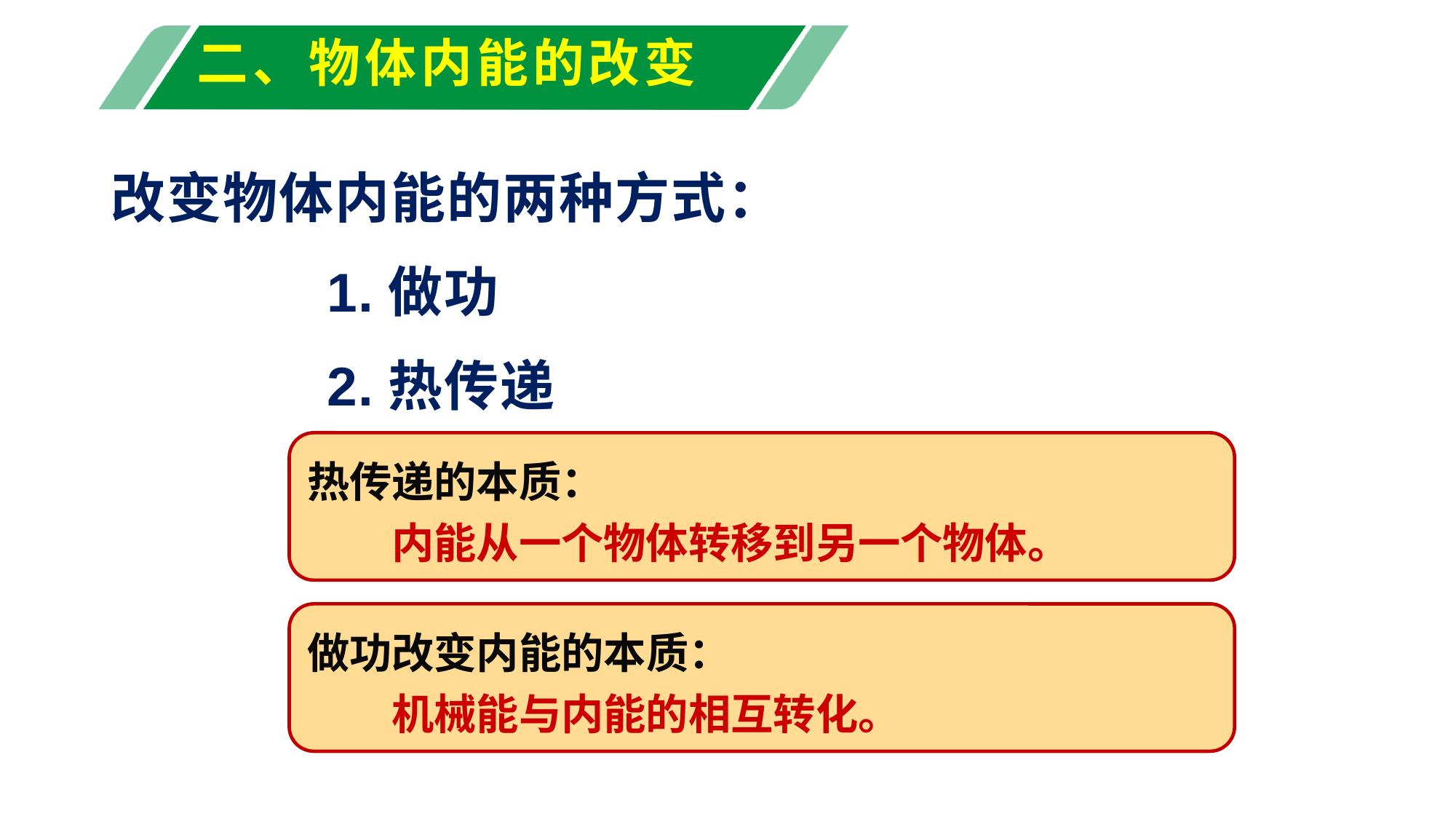

# 二、物体内能的改变
改变物体内能的两种方式：
             1.做功
             2.热传递
热传递的本质：
　　内能从一个物体转移到另一个物体。
做功改变内能的本质：
　　机械能与内能的相互转化。